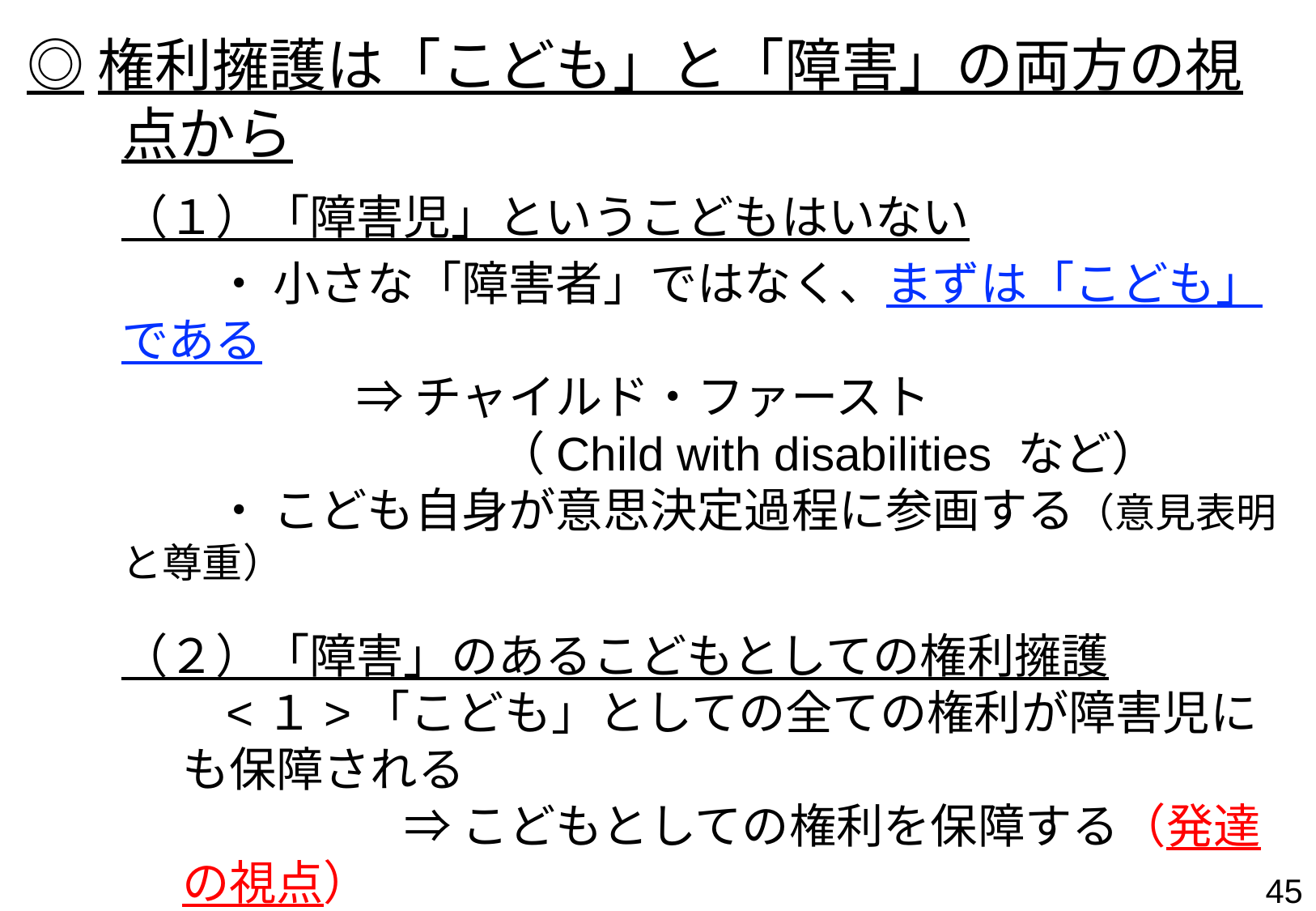

◎権利擁護は「こども」と「障害」の両方の視点から
　　（１）「障害児」というこどもはいない
　　　　・ 小さな「障害者」ではなく、まずは「こども」である
　　　　　　　⇒ チャイルド・ファースト
　　　　　　　　　　（Child with disabilities など）
　　　　・ こども自身が意思決定過程に参画する（意見表明と尊重）
　　（２）「障害」のあるこどもとしての権利擁護
　　　　<１>「こども」としての全ての権利が障害児にも保障される
　　　　　　　　⇒ こどもとしての権利を保障する（発達の視点）
　　　　<２>障害があることによる生きづらさや育ちにくさ、経験不足に対する機会の保障と特別な配慮（合理的配慮）が不可欠（障害の視点）
　　　　　　　　⇒ 障害のある人としての権利を保障する
45